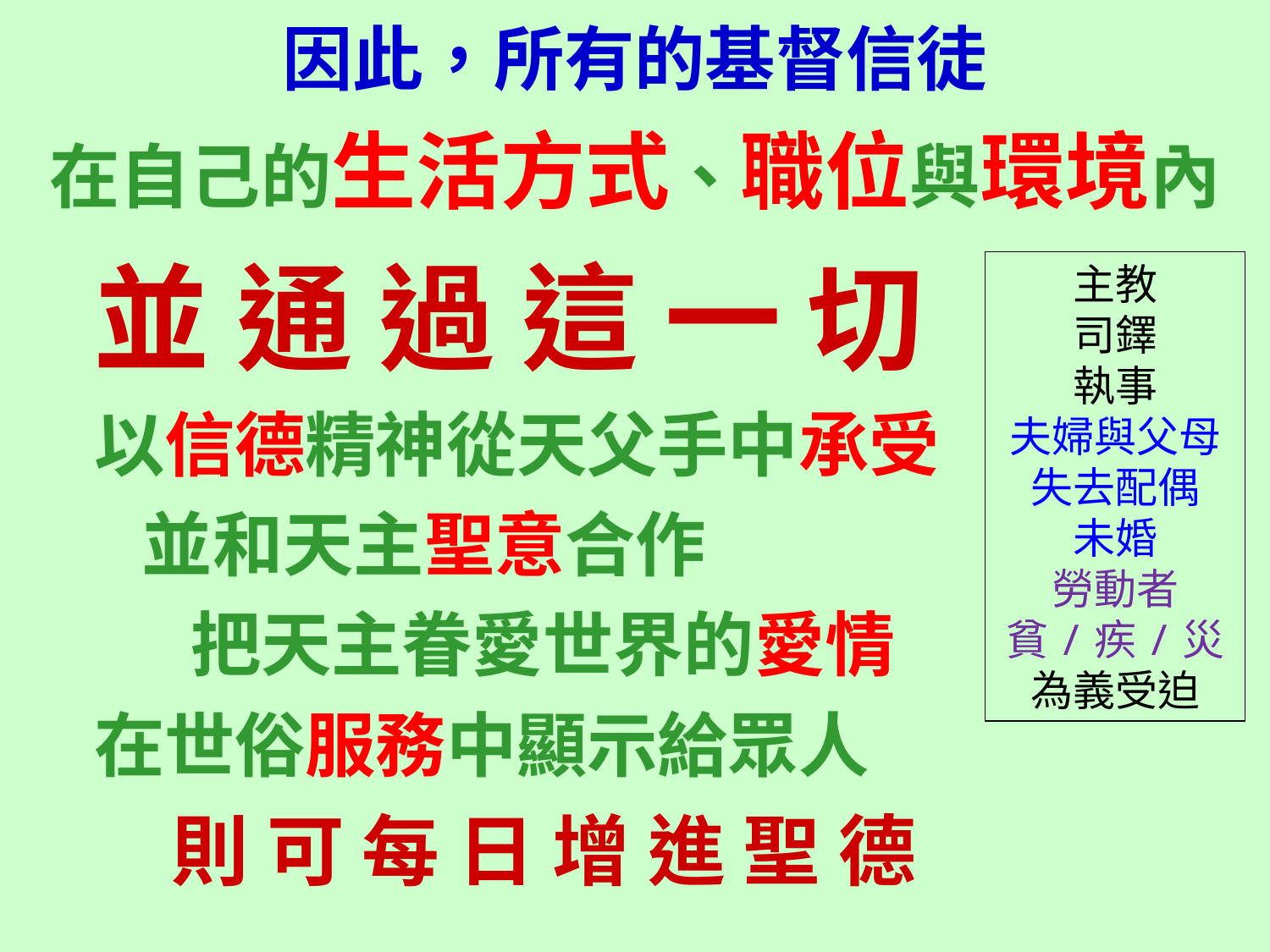

因此，所有的基督信徒
在自己的生活方式、職位與環境內
  並 通 過 這 一 切
    以信德精神從天父手中承受
       並和天主聖意合作
          把天主眷愛世界的愛情
    在世俗服務中顯示給眾人
        則 可 每 日 增 進 聖 德
主教
司鐸
執事
夫婦與父母
失去配偶
未婚
勞動者
貧/疾/災
為義受迫